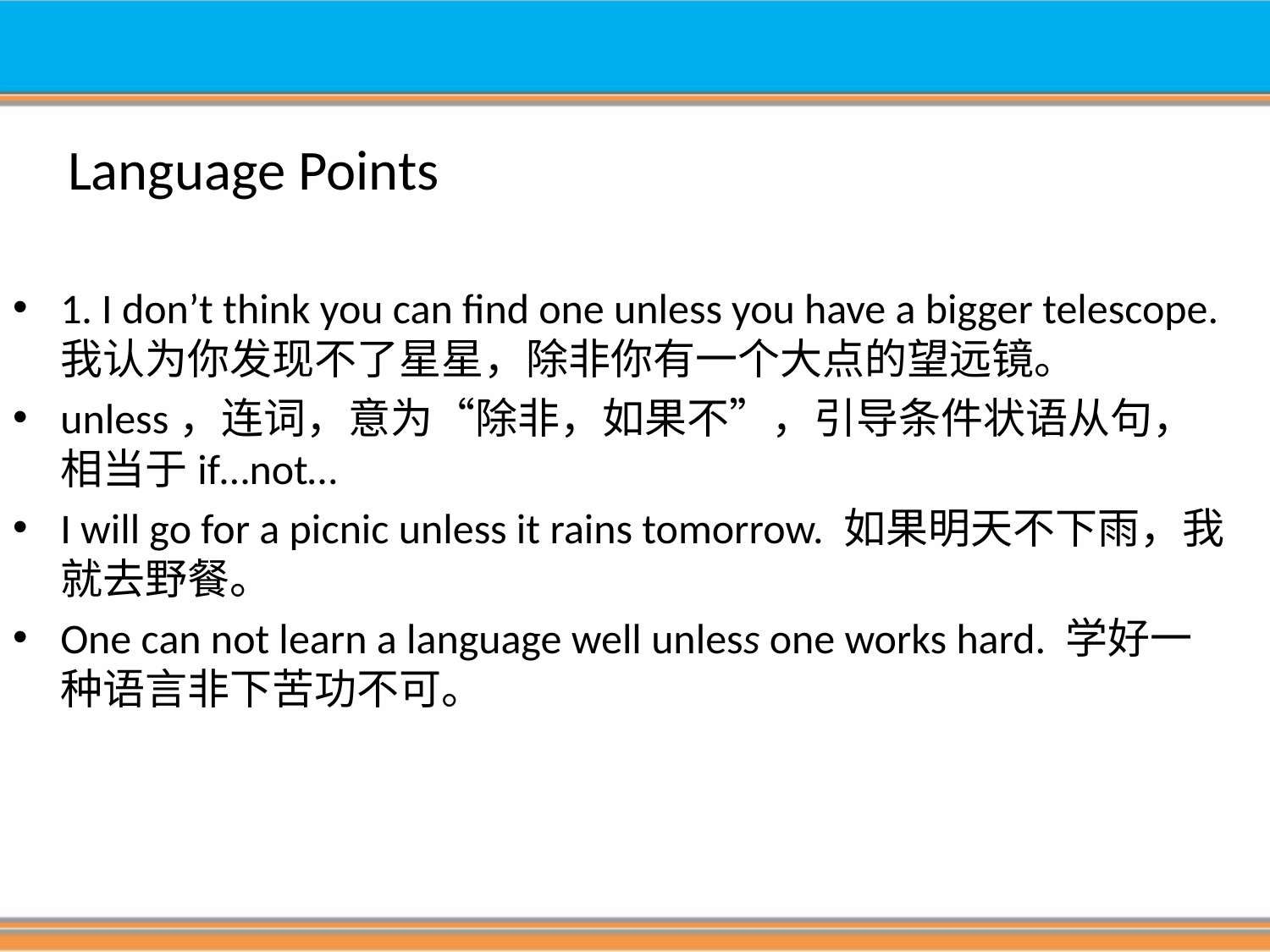

Language Points
1. I don’t think you can find one unless you have a bigger telescope. 我认为你发现不了星星，除非你有一个大点的望远镜。
unless，连词，意为“除非，如果不”，引导条件状语从句，相当于if…not…
I will go for a picnic unless it rains tomorrow. 如果明天不下雨，我就去野餐。
One can not learn a language well unless one works hard. 学好一种语言非下苦功不可。